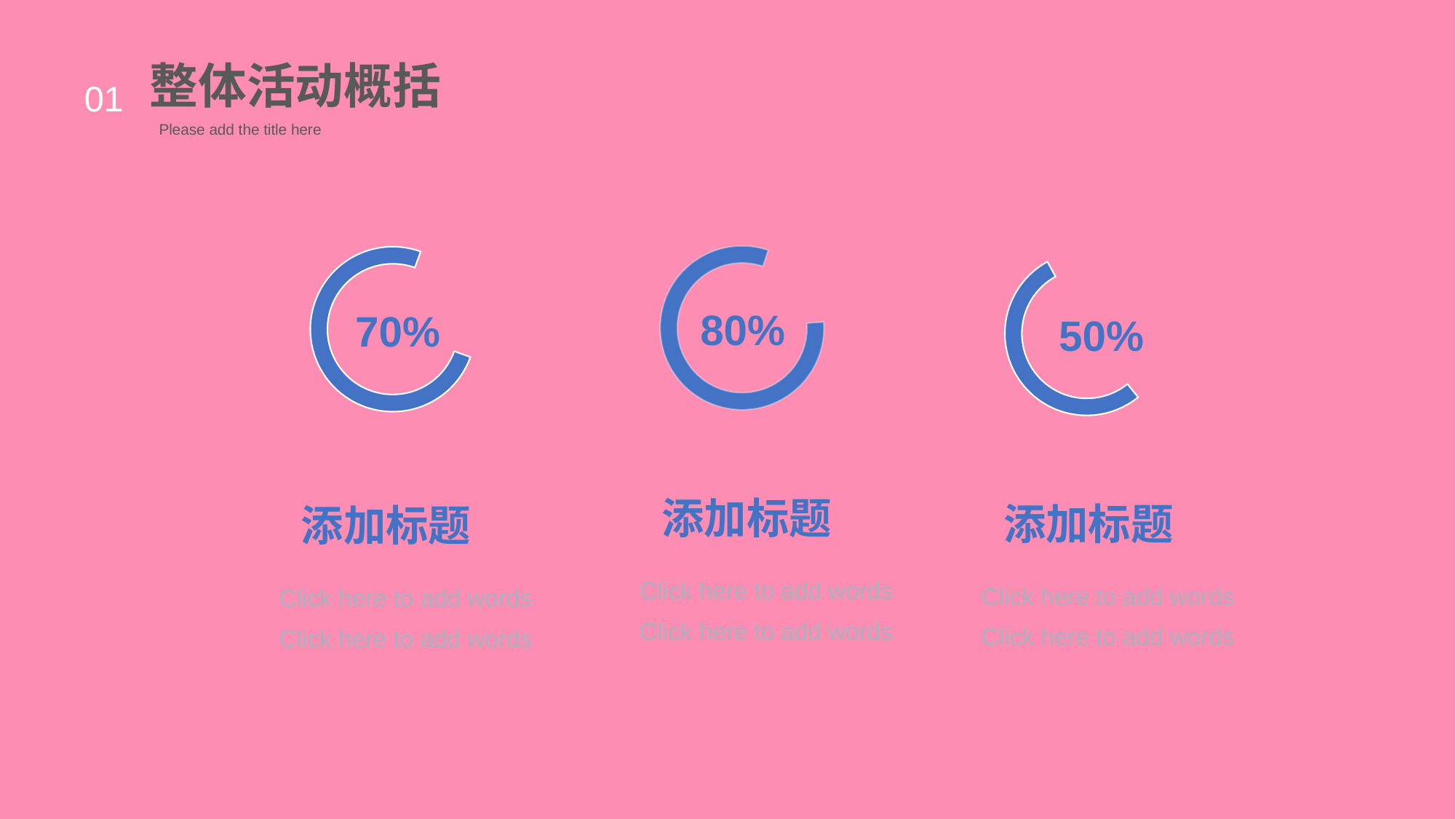

整体活动概括

01
Please add the title here

80%

70%

50%
添加标题
添加标题
添加标题
Click here to add words
Click here to add words
Click here to add words
Click here to add words
Click here to add words
Click here to add words